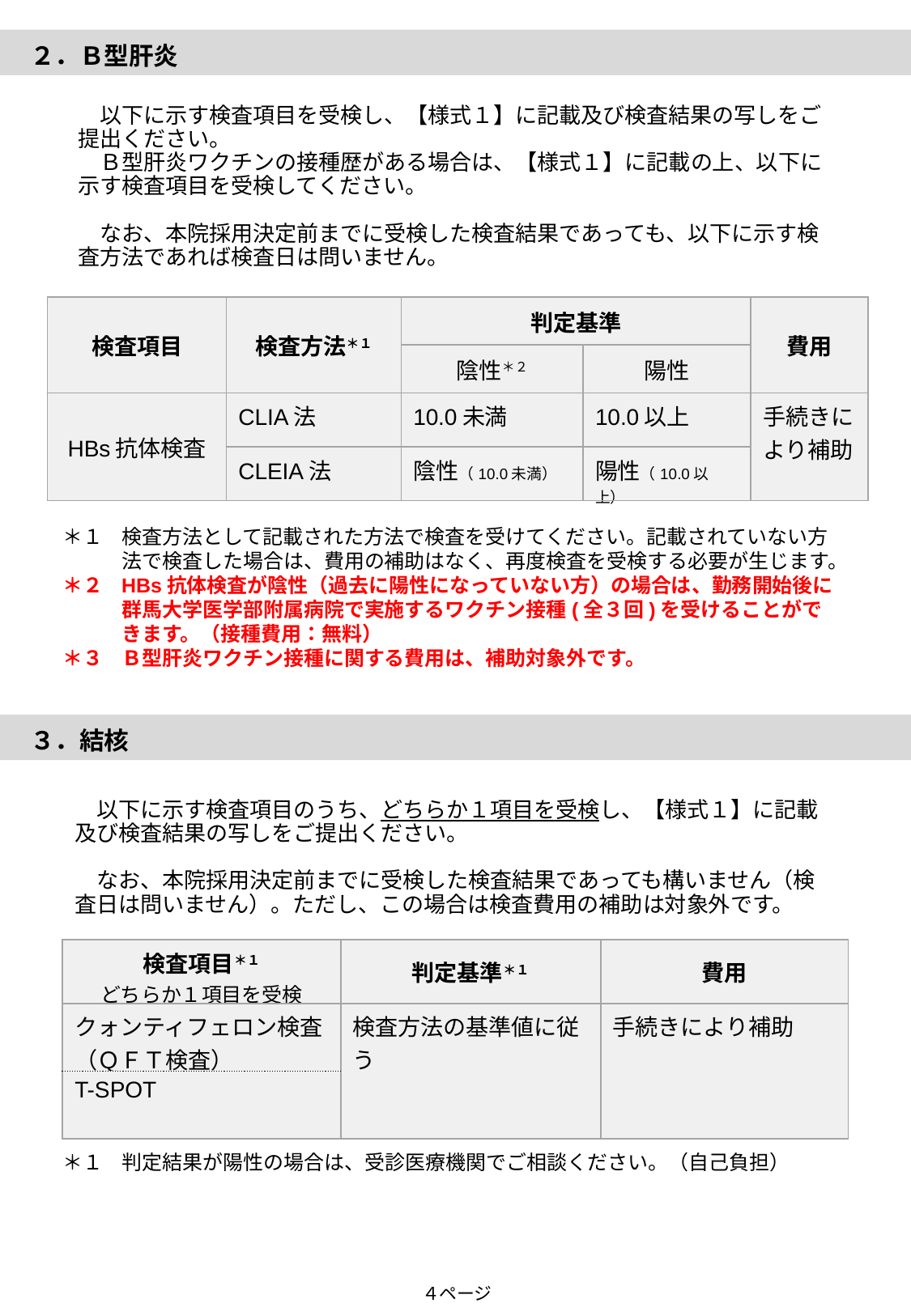

２．Ｂ型肝炎
　以下に示す検査項目を受検し、【様式１】に記載及び検査結果の写しをご提出ください。
　Ｂ型肝炎ワクチンの接種歴がある場合は、【様式１】に記載の上、以下に示す検査項目を受検してください。
　なお、本院採用決定前までに受検した検査結果であっても、以下に示す検査方法であれば検査日は問いません。
| 検査項目 | 検査方法＊１ | 判定基準 |  | 費用 |
| --- | --- | --- | --- | --- |
|  |  | 陰性＊２ | 陽性 |  |
| HBs抗体検査 | CLIA法 | 10.0未満 | 10.0以上 | 手続きにより補助 |
|  | CLEIA法 | 陰性（10.0未満） | 陽性（10.0以上） |  |
＊１	検査方法として記載された方法で検査を受けてください。記載されていない方法で検査した場合は、費用の補助はなく、再度検査を受検する必要が生じます。
＊２	HBs抗体検査が陰性（過去に陽性になっていない方）の場合は、勤務開始後に群馬大学医学部附属病院で実施するワクチン接種(全３回)を受けることができます。（接種費用：無料）
＊３	Ｂ型肝炎ワクチン接種に関する費用は、補助対象外です。

３．結核
　以下に示す検査項目のうち、どちらか１項目を受検し、【様式１】に記載及び検査結果の写しをご提出ください。

　なお、本院採用決定前までに受検した検査結果であっても構いません（検査日は問いません）。ただし、この場合は検査費用の補助は対象外です。
| 検査項目＊１ どちらか１項目を受検 | 判定基準＊１ | 費用 |
| --- | --- | --- |
| クォンティフェロン検査（ＱＦＴ検査） | 検査方法の基準値に従う | 手続きにより補助 |
| T-SPOT |  |  |
＊１	判定結果が陽性の場合は、受診医療機関でご相談ください。（自己負担）
４ページ